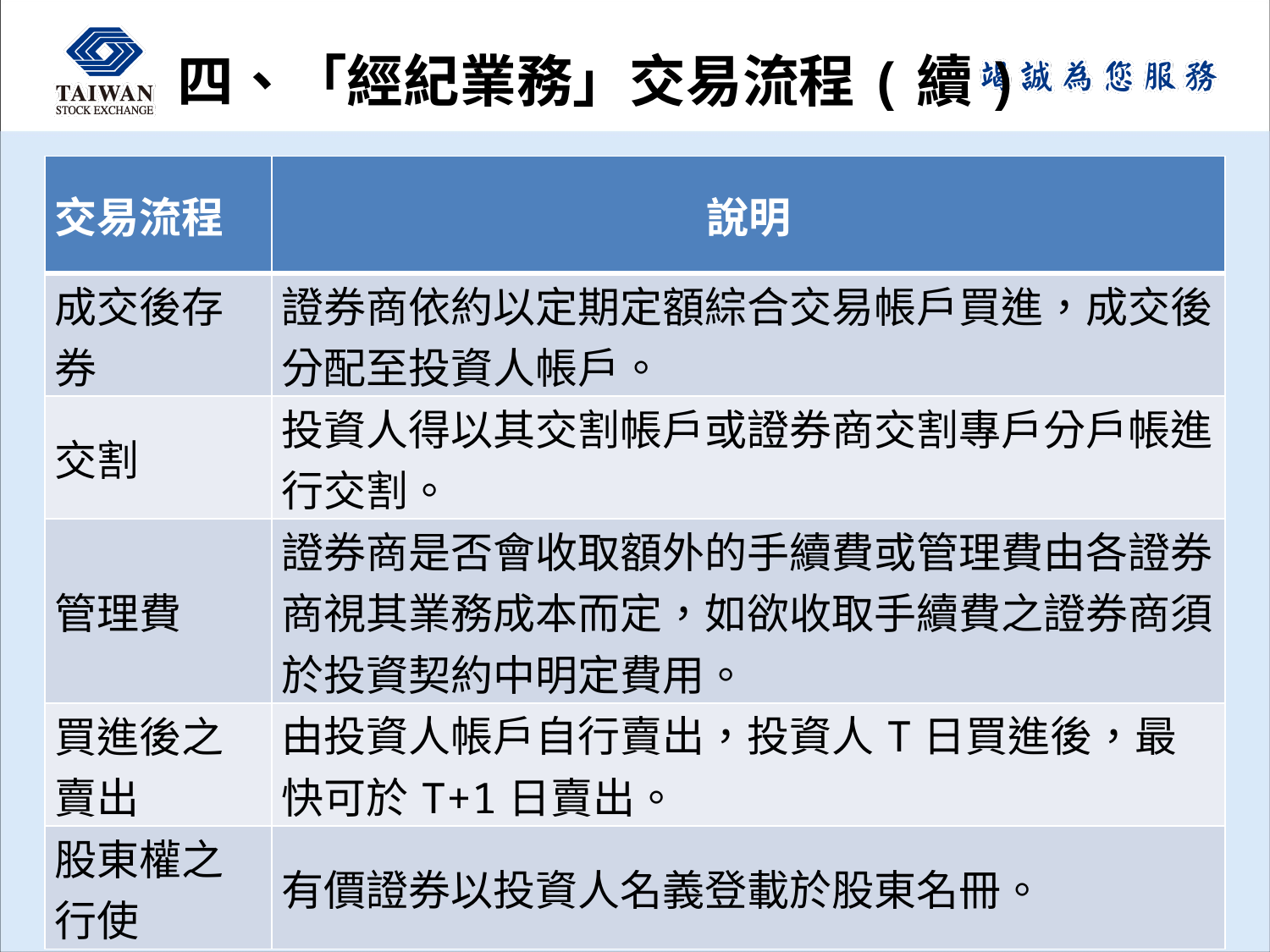

# 四、「經紀業務」交易流程(續)
| 交易流程 | 說明 |
| --- | --- |
| 成交後存券 | 證券商依約以定期定額綜合交易帳戶買進，成交後分配至投資人帳戶。 |
| 交割 | 投資人得以其交割帳戶或證券商交割專戶分戶帳進行交割。 |
| 管理費 | 證券商是否會收取額外的手續費或管理費由各證券商視其業務成本而定，如欲收取手續費之證券商須於投資契約中明定費用。 |
| 買進後之賣出 | 由投資人帳戶自行賣出，投資人T日買進後，最快可於T+1日賣出。 |
| 股東權之行使 | 有價證券以投資人名義登載於股東名冊。 |